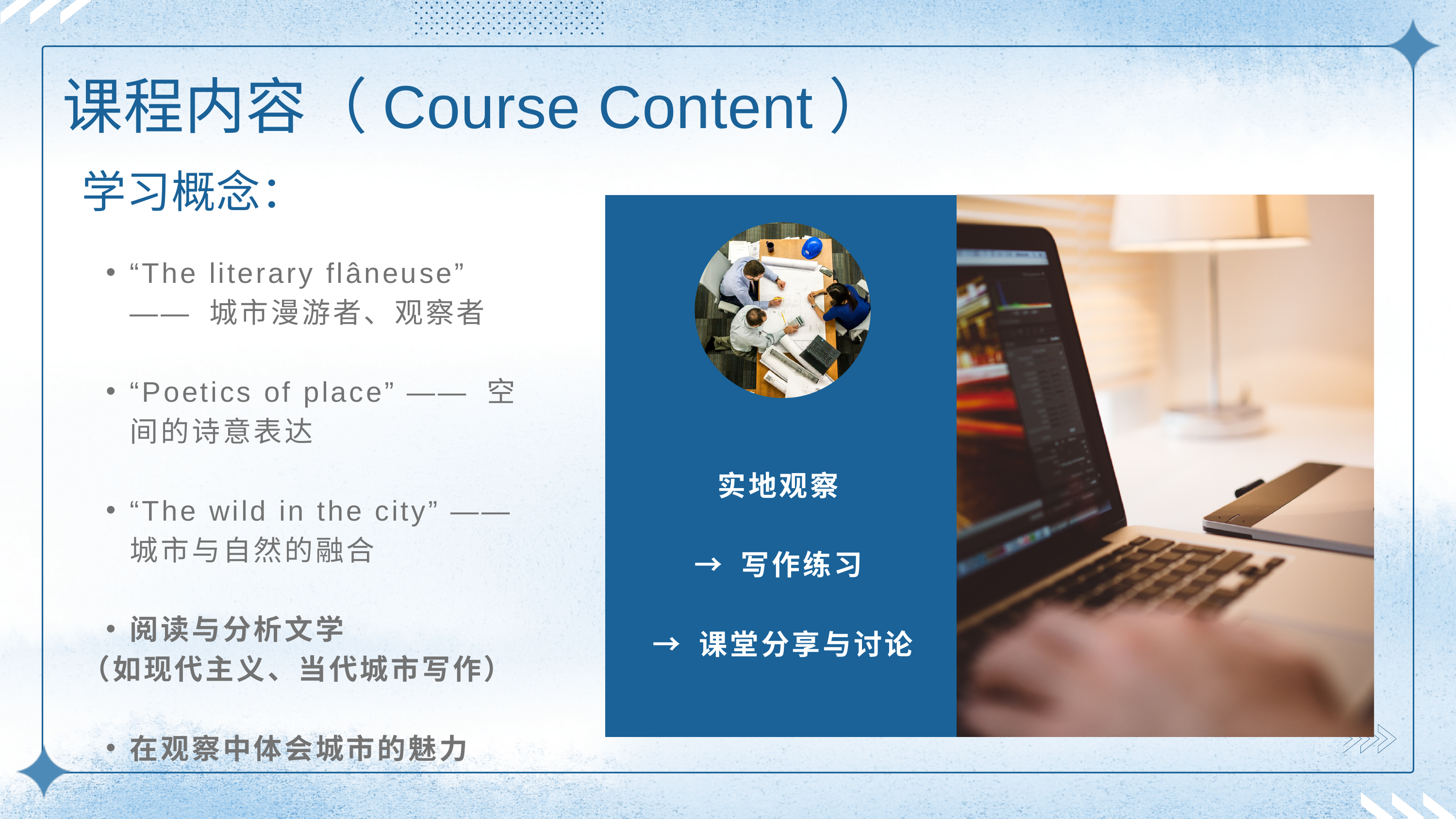

课程内容（Course Content）
学习概念：

“The literary flâneuse” —— 城市漫游者、观察者

“Poetics of place” —— 空间的诗意表达

“The wild in the city” —— 城市与自然的融合

阅读与分析文学
（如现代主义、当代城市写作）

在观察中体会城市的魅力

实地观察

→ 写作练习

→ 课堂分享与讨论